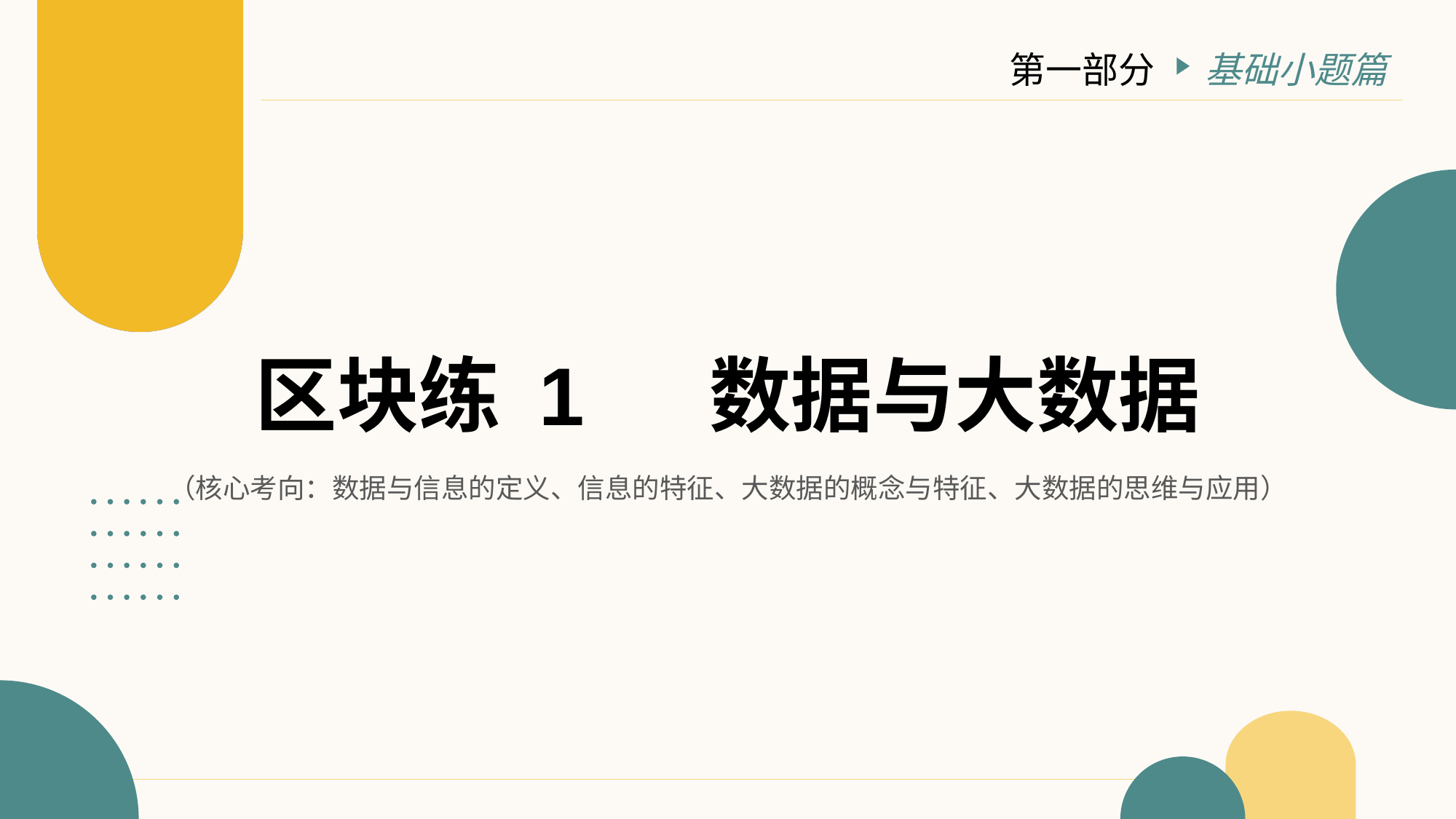

第一部分
基础小题篇

# 区块练 1 　数据与大数据
（核心考向：数据与信息的定义、信息的特征、大数据的概念与特征、大数据的思维与应用）